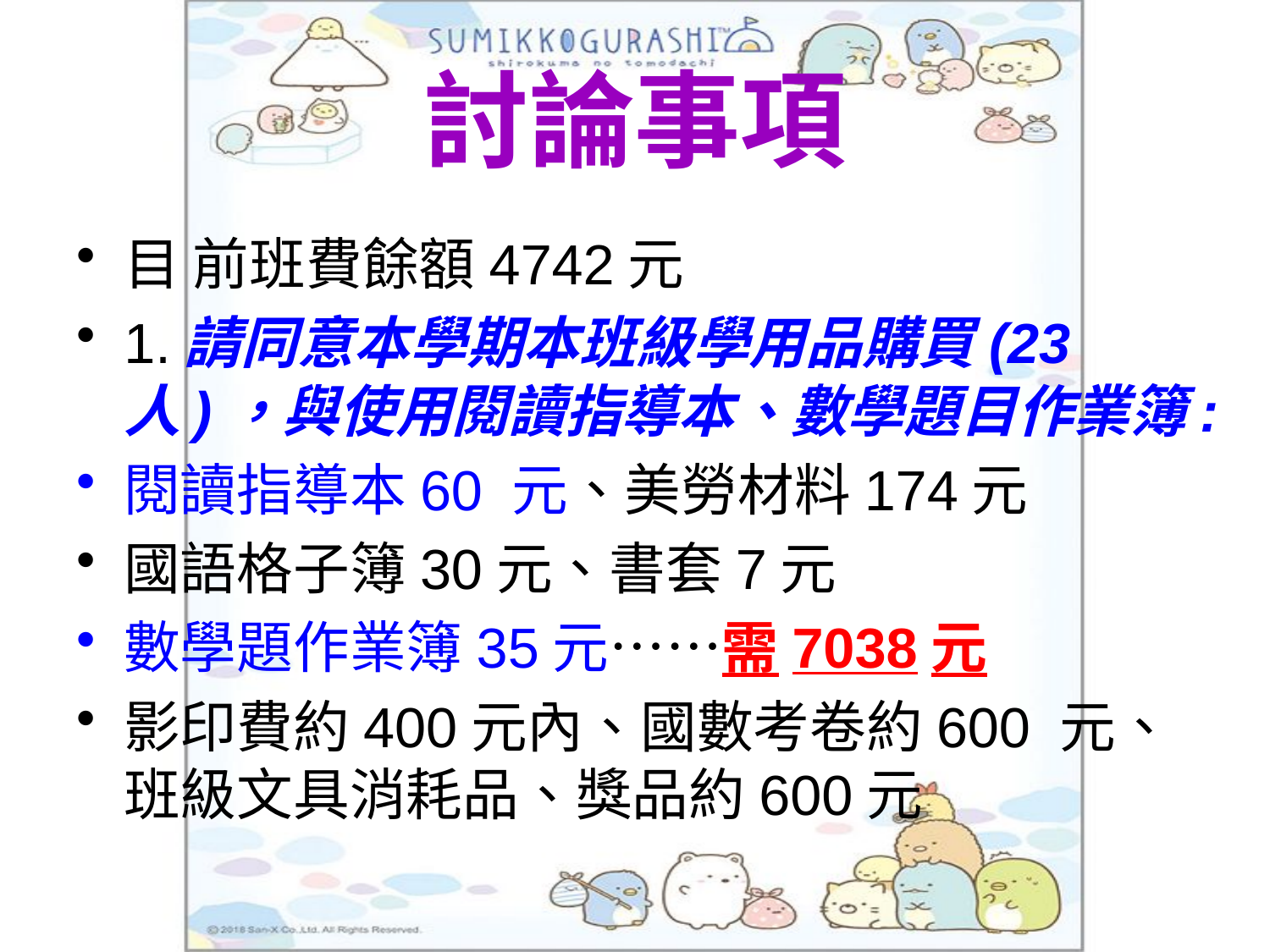

# 討論事項
目 前班費餘額4742元
1.請同意本學期本班級學用品購買(23人)，與使用閱讀指導本、數學題目作業簿:
閱讀指導本60 元、美勞材料174元
國語格子簿30元、書套7元
數學題作業簿35元……需7038元
影印費約400元內、國數考卷約600 元、班級文具消耗品、獎品約600元